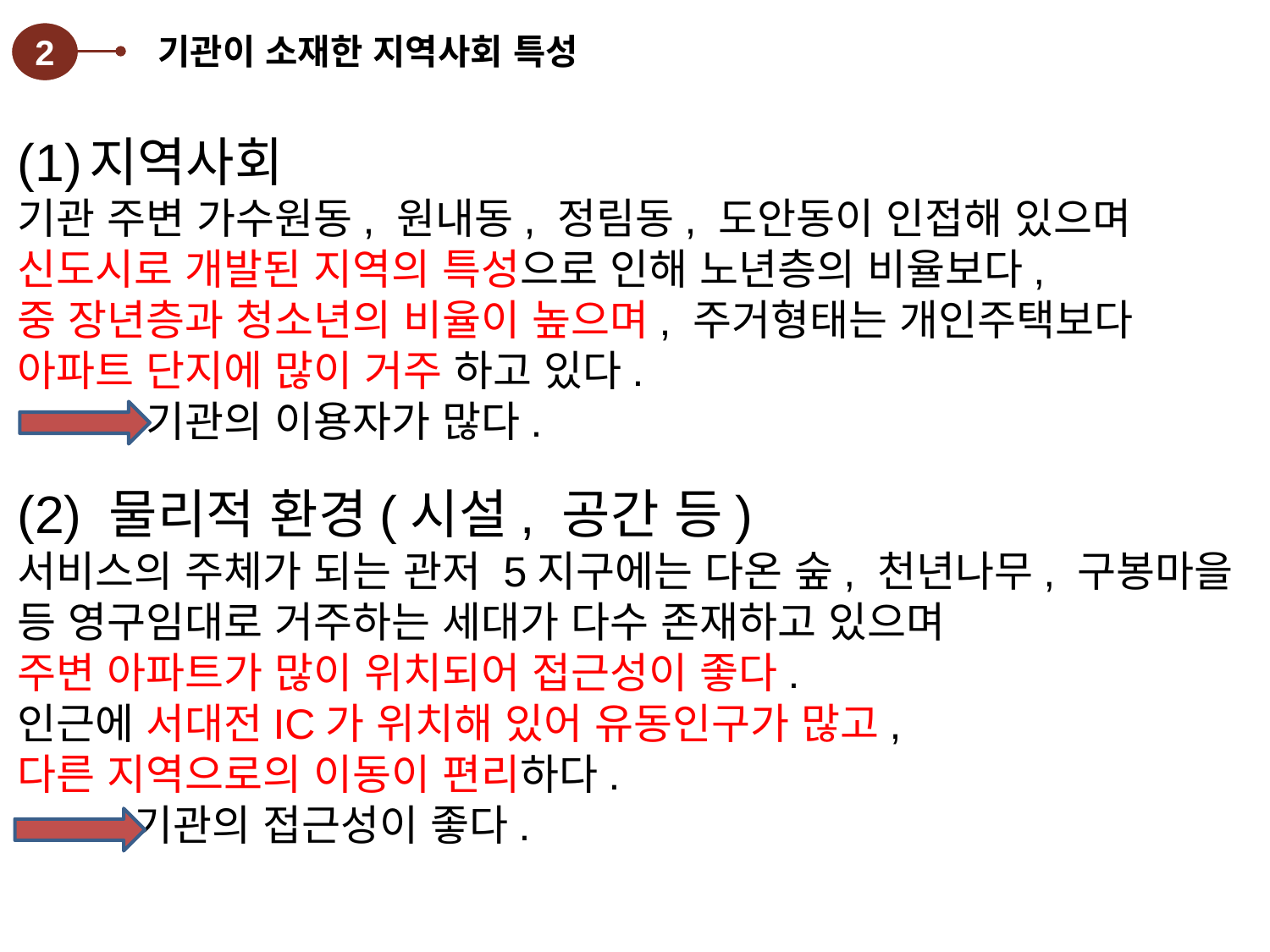

2
기관이 소재한 지역사회 특성
지역사회
기관 주변 가수원동, 원내동, 정림동, 도안동이 인접해 있으며
신도시로 개발된 지역의 특성으로 인해 노년층의 비율보다,
중 장년층과 청소년의 비율이 높으며, 주거형태는 개인주택보다
아파트 단지에 많이 거주 하고 있다.
          기관의 이용자가 많다.

(2) 물리적 환경(시설, 공간 등)
서비스의 주체가 되는 관저 5지구에는 다온 숲, 천년나무, 구봉마을
등 영구임대로 거주하는 세대가 다수 존재하고 있으며
주변 아파트가 많이 위치되어 접근성이 좋다.
인근에 서대전IC가 위치해 있어 유동인구가 많고,
다른 지역으로의 이동이 편리하다.
         기관의 접근성이 좋다.